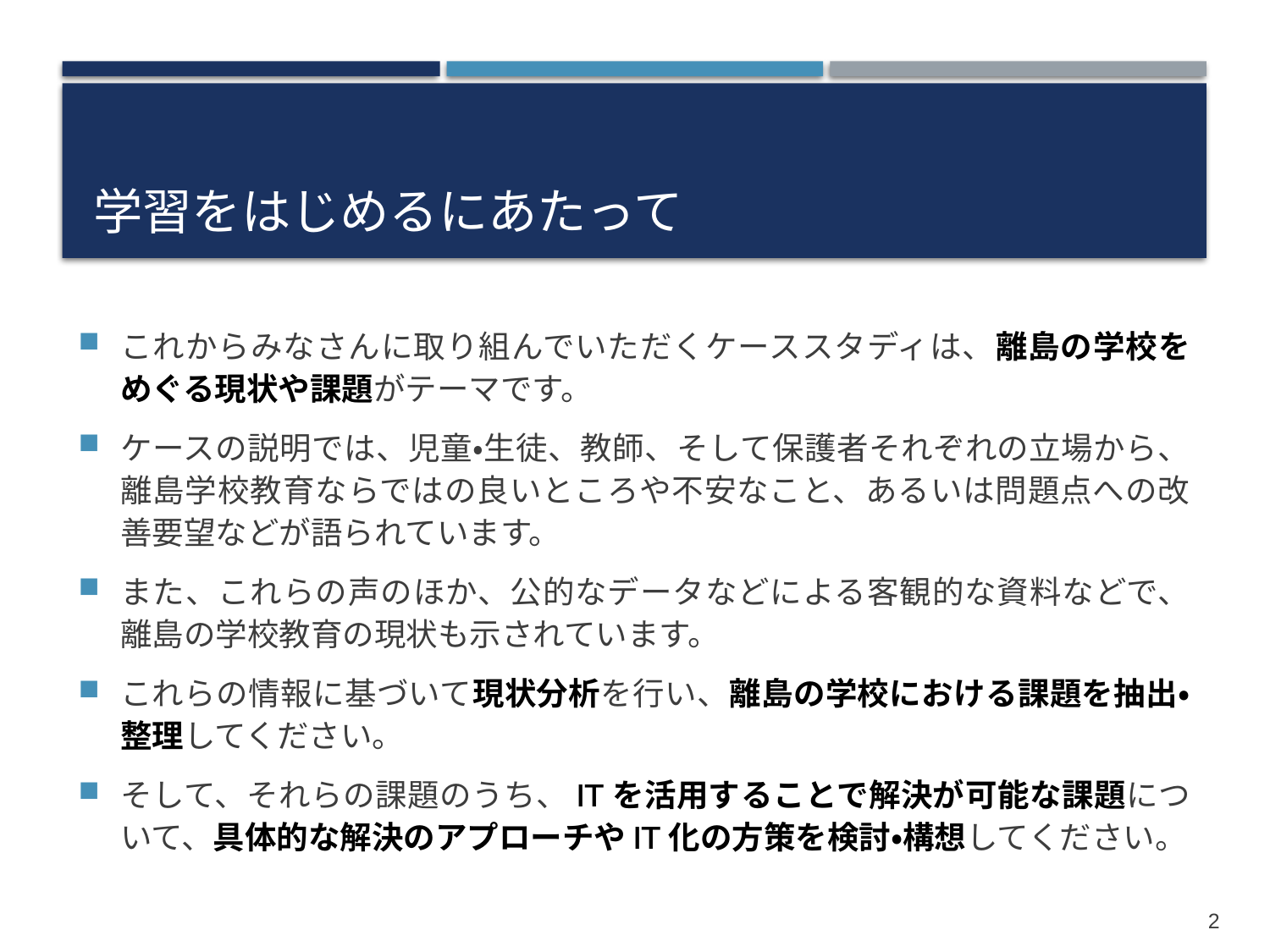

# 学習をはじめるにあたって
これからみなさんに取り組んでいただくケーススタディは、離島の学校をめぐる現状や課題がテーマです。
ケースの説明では、児童・生徒、教師、そして保護者それぞれの立場から、離島学校教育ならではの良いところや不安なこと、あるいは問題点への改善要望などが語られています。
また、これらの声のほか、公的なデータなどによる客観的な資料などで、離島の学校教育の現状も示されています。
これらの情報に基づいて現状分析を行い、離島の学校における課題を抽出・整理してください。
そして、それらの課題のうち、ITを活用することで解決が可能な課題について、具体的な解決のアプローチやIT化の方策を検討・構想してください。
2